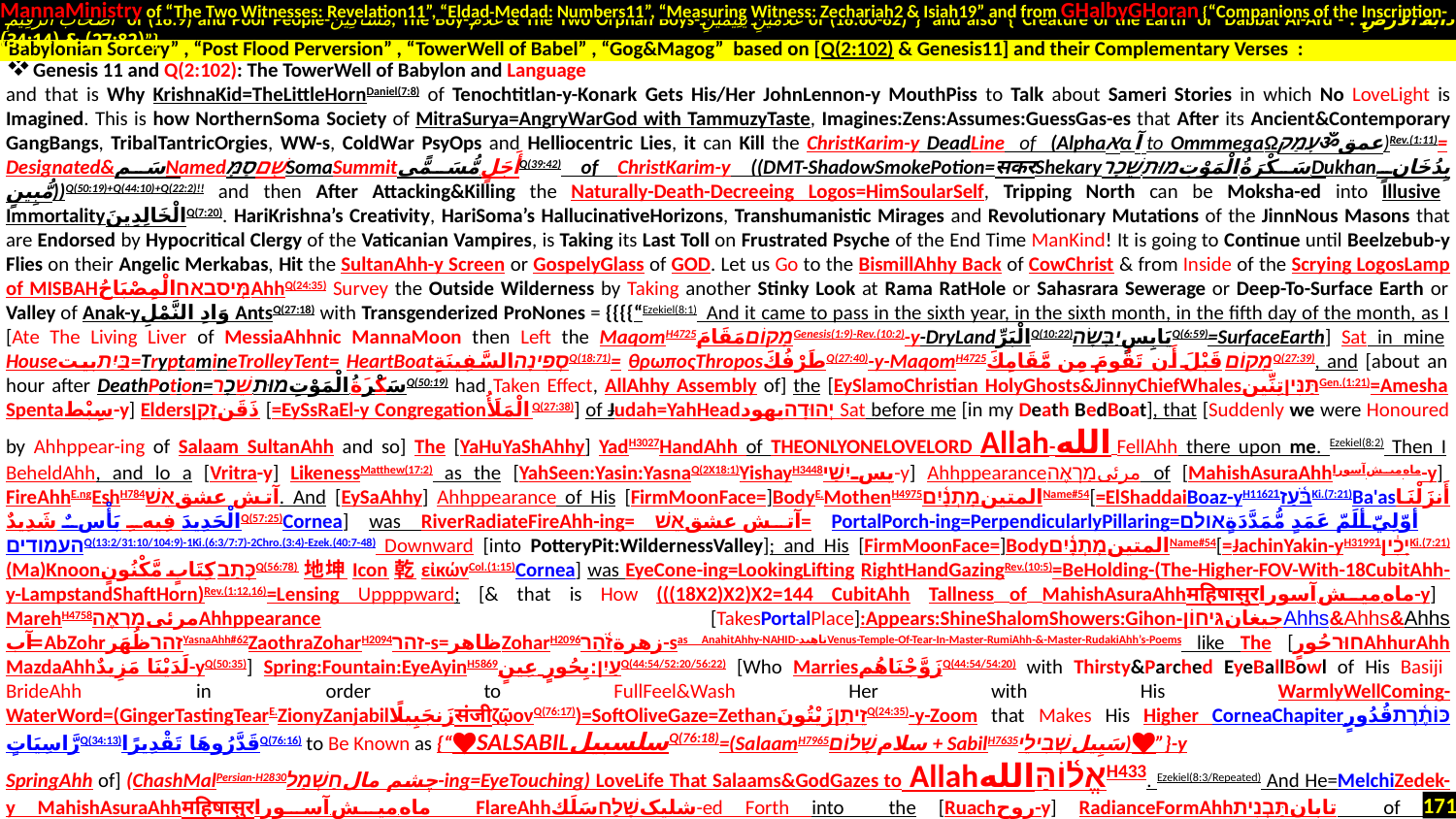

MannaMinistry of “The Two Witnesses: Revelation11”, “Eldad-Medad: Numbers11”, “Measuring Witness: Zechariah2 & Isiah19” and from GHalbyGHoran {“Companions of the Inscription-
 أَصْحَابَ الرَّقِيمِ  of (18:9) and Poor People-مَسَاكِينَ, The Boy-غُلَامُ & The Two Orphan Boys-غُلَامَيْنِ يَتِيمَيْنِ of (18:60-82)”}  and also  {“Creature of the Earth  or  Dabbat Al-Ard - دَابَّةُ الْأَرْضِ : (27:82) & (34:14)”}

Genesis 11 and Q(2:102): The TowerWell of Babylon and Language
and that is Why KrishnaKid=TheLittleHornDaniel(7:8) of Tenochtitlan-y-Konark Gets His/Her JohnLennon-y MouthPiss to Talk about Sameri Stories in which No LoveLight is Imagined. This is how NorthernSoma Society of MitraSurya=AngryWarGod with TammuzyTaste, Imagines:Zens:Assumes:GuessGas-es that After its Ancient&Contemporary GangBangs, TribalTantricOrgies, WW-s, ColdWar PsyOps and Helliocentric Lies, it can Kill the ChristKarim-y DeadLine  of  (Alphaאαآ to OmmmegaΩעָמַקॐعمق)Rev.(1:11)= Designated&سَمNamedשֻׁםסַמָּSomaSummitأَجَلٍ مُّسَمًّىQ(39:42) of ChristKarim-y ((DMT-ShadowSmokePotion=सकरShekaryسَكْرَةُ الْمَوْتِמוּת-שֵׁכָר Dukhanبِدُخَانٍ مُّبِينٍ))Q(50:19)+Q(44:10)+Q(22:2)!! and then After Attacking&Killing the Naturally-Death-Decreeing Logos=HimSoularSelf, Tripping North can be Moksha-ed into Illusive ImmortalityالْخَالِدِينَQ(7:20). HariKrishna’s Creativity, HariSoma’s HallucinativeHorizons, Transhumanistic Mirages and Revolutionary Mutations of the JinnNous Masons that are Endorsed by Hypocritical Clergy of the Vaticanian Vampires, is Taking its Last Toll on Frustrated Psyche of the End Time ManKind! It is going to Continue until Beelzebub-y Flies on their Angelic Merkabas, Hit the SultanAhh-y Screen or GospelyGlass of GOD. Let us Go to the BismillAhhy Back of CowChrist & from Inside of the Scrying LogosLamp of MISBAHמּ֤יסבאחالْمِصْبَاحُAhhQ(24:35) Survey the Outside Wilderness by Taking another Stinky Look at Rama RatHole or Sahasrara Sewerage or Deep-To-Surface Earth or Valley of Anak-yوَادِ النَّمْلِ AntsQ(27:18) with Transgenderized ProNones = {{{{“Ezekiel(8:1)  And it came to pass in the sixth year, in the sixth month, in the fifth day of the month, as I [Ate The Living Liver of MessiaAhhnic MannaMoon then Left the MaqomH4725מָקוֹםمَقَامَGenesis(1:9)-Rev.(10:2)-y-DryLandالْبَرِّQ(10:22)يَابِسٍיַבָּשָׂהQ(6:59)=SurfaceEarth] Sat in mine Houseבַּיִתبیت=TryptamineTrolleyTent= HeartBoatסְפִינָהالسَّفِينَةِQ(18:71)= θρωποςThroposطَرْفُكَQ(27:40)-y-MaqomH4725מָקוֹםقَبْلَ أَن تَقُومَ مِن مَّقَامِكَQ(27:39), and [about an hour after DeathPotion=سَكْرَةُ الْمَوْتِמוּת-שֵׁכָרQ(50:19) had Taken Effect, AllAhhy Assembly of] the [EySlamoChristian HolyGhosts&JinnyChiefWhalesתַּנִּיןتِنِّينGen.(1:21)=Amesha Spentaسِبْط-y] Eldersذَقَنזָקֵן [=EySsRaEl-y CongregationالْمَلَأُQ(27:38)] of Judah=YahHeadיְהוּדָהيهود Sat before me [in my Death BedBoat], that [Suddenly we were Honoured by Ahhppear-ing of Salaam SultanAhh and so] The [YaHuYaShAhhy] YadH3027HandAhh of TheOnlyOneLoveLord Allah-الله FellAhh there upon me. Ezekiel(8:2) Then I BeheldAhh, and lo a [Vritra-y] LikenessMatthew(17:2) as the [YahSeen:Yasin:YasnaQ(2X18:1)YishayH3448یسיִשַׁי-y] Ahhppearanceمرئیמַרְאֶה of [MahishAsuraAhhماه میش آسورا-y] FireAhhE.ngEshH784آتش عشقאֵשׁ. And [EySaAhhy] Ahhppearance of His [FirmMoonFace=]BodyE.MothenH4975المتینמָתְנָ֫יִםName#54[=ElShaddaiBoaz-yH1162בֹּ֫עַז1Ki.(7:21)Ba'asأَنزَلْنَا الْحَدِيدَ فِيهِ بَأْسٌ شَدِيدٌQ(57:25)Cornea] was RiverRadiateFireAhh-ing= آتش عشقאֵשׁ= PortalPorch-ing=PerpendicularlyPillaring=أوّلِيّ ألَمّ عَمَدٍ مُّمَدَّدَةٍאולם העמודיםQ(13:2/31:10/104:9)-1Ki.(6:3/7:7)-2Chro.(3:4)-Ezek.(40:7-48) Downward [into PotteryPit:WildernessValley]; and His [FirmMoonFace=]Bodyالمتینמָתְנָ֫יִםName#54[=JachinYakin-yH3199יָכִ֔ין1Ki.(7:21)(Ma)Knoonכְּתַבكِتَابٍ مَّكْنُونٍQ(56:78)地坤Icon乾εἰκώνCol.(1:15)Cornea] was EyeCone-ing=LookingLifting RightHandGazingRev.(10:5)=BeHolding-(The-Higher-FOV-With-18CubitAhh-y-LampstandShaftHorn)Rev.(1:12,16)=Lensing Uppppward; [& that is How (((18X2)X2)X2=144 CubitAhh Tallness of MahishAsuraAhhमहिषासुरماه میش آسورا-y] MarehH4758مرئیמַרְאֶהAhhppearance [TakesPortalPlace]:Appears:ShineShalomShowers:Gihonجیغانגִּיחוֹן-Ahhs&Ahhs&Ahhs =آبAbZohrזהרظُهَرYasnaAhh#62ZaothraZoharH2094זהר-s=ظاهرZoharH2096زهرةזֹ֫הַר-sas AnahitAhhy-NAHID-ناهیدVenus-Temple-Of-Tear-In-Master-RumiAhh-&-Master-RudakiAhh’s-Poems like The [חוּרحُورٍAhhurAhh MazdaAhhلَدَيْنَا مَزِيدٌ-yQ(50:35)] Spring:Fountain:EyeAyinH5869עַיִן:بِحُورٍ عِينٍQ(44:54/52:20/56:22) [Who MarriesزَوَّجْنَاهُمQ(44:54/54:20) with Thirsty&Parched EyeBallBowl of His Basiji BrideAhh in order to FullFeel&Wash Her with His WarmlyWellComing-WaterWord=(GingerTastingTearE.ZionyZanjabilزَنجَبِيلًاसंजीζῷονQ(76:17))=SoftOliveGaze=ZethanזֵיתָןزَيْتُونَQ(24:35)-y-Zoom that Makes His Higher CorneaChapiterכּוֹתֶ֫רֶתقُدُورٍ رَّاسِيَاتٍQ(34:13)قَدَّرُوهَا تَقْدِيرًاQ(76:16) to Be Known as {“♥SALSABILسلسبيلQ(76:18)=(SalaamH7965سلامשָׁלוֹם + SabilH7635سَبِيلשְׁבִילֵי)♥”}-y
SpringAhh of] (ChashMalPersian-H2830چشم مالחַשְׁמַל-ing=EyeTouching) LoveLife That Salaams&GodGazes to Allahאֱל֫וֹהַּاللهH433. Ezekiel(8:3/Repeated) And He=MelchiZedek-y MahishAsuraAhhमहिषासुरماه میش آسورا  FlareAhhشلیکשָׁלַחسَلَك-ed Forth into  the [Ruachروح-y] RadianceFormAhhتابانתַּבְנִית  of a [YaHuVaShAhhیاهُوَالواسِعוֹשׁוּעַ.יְה-y] Yadיָ֔דید= AmenHandRayAhhQ(39:67)[=BismillAhhy BEAK-of-HaomaAhhAvestaهَئومهαἷμα-y-HomaBirdAhhالسّعادة-طائر الهوما-of-(AmenTurطُورِטוּר-SeeneenAhhצִיּוֹןΣιώνطُورِ سِينِينَ الْأَمِينِQ(95:1+2))In my Master Rumi’s Poem of ChristCaveالكهفSurah#18 “مرغ که طور تویی خسته به منقار [مُنَوّر] مرا”], and TookGenesis(2:♥21,22,23♥)לָקַחلَقَّحَ me by my
“Babylonian Sorcery” , “Post Flood Perversion” , “TowerWell of Babel” , “Gog&Magog”  based on [Q(2:102) & Genesis11] and their Complementary Verses  :
171